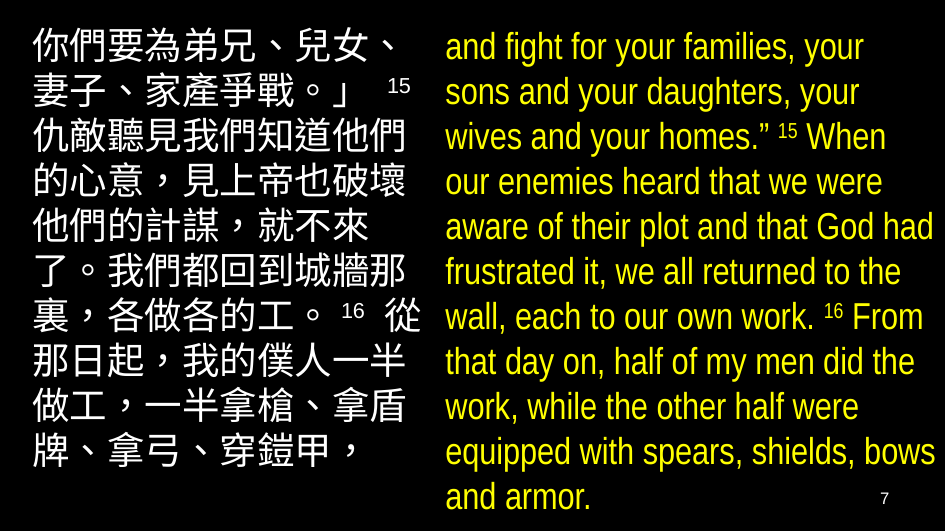

你們要為弟兄、兒女、妻子、家產爭戰。」 15 仇敵聽見我們知道他們的心意，見上帝也破壞他們的計謀，就不來了。我們都回到城牆那裏，各做各的工。16 從那日起，我的僕人一半做工，一半拿槍、拿盾牌、拿弓、穿鎧甲，
and fight for your families, your sons and your daughters, your wives and your homes.” 15 When our enemies heard that we were aware of their plot and that God had frustrated it, we all returned to the wall, each to our own work. 16 From that day on, half of my men did the work, while the other half were equipped with spears, shields, bows and armor.
7